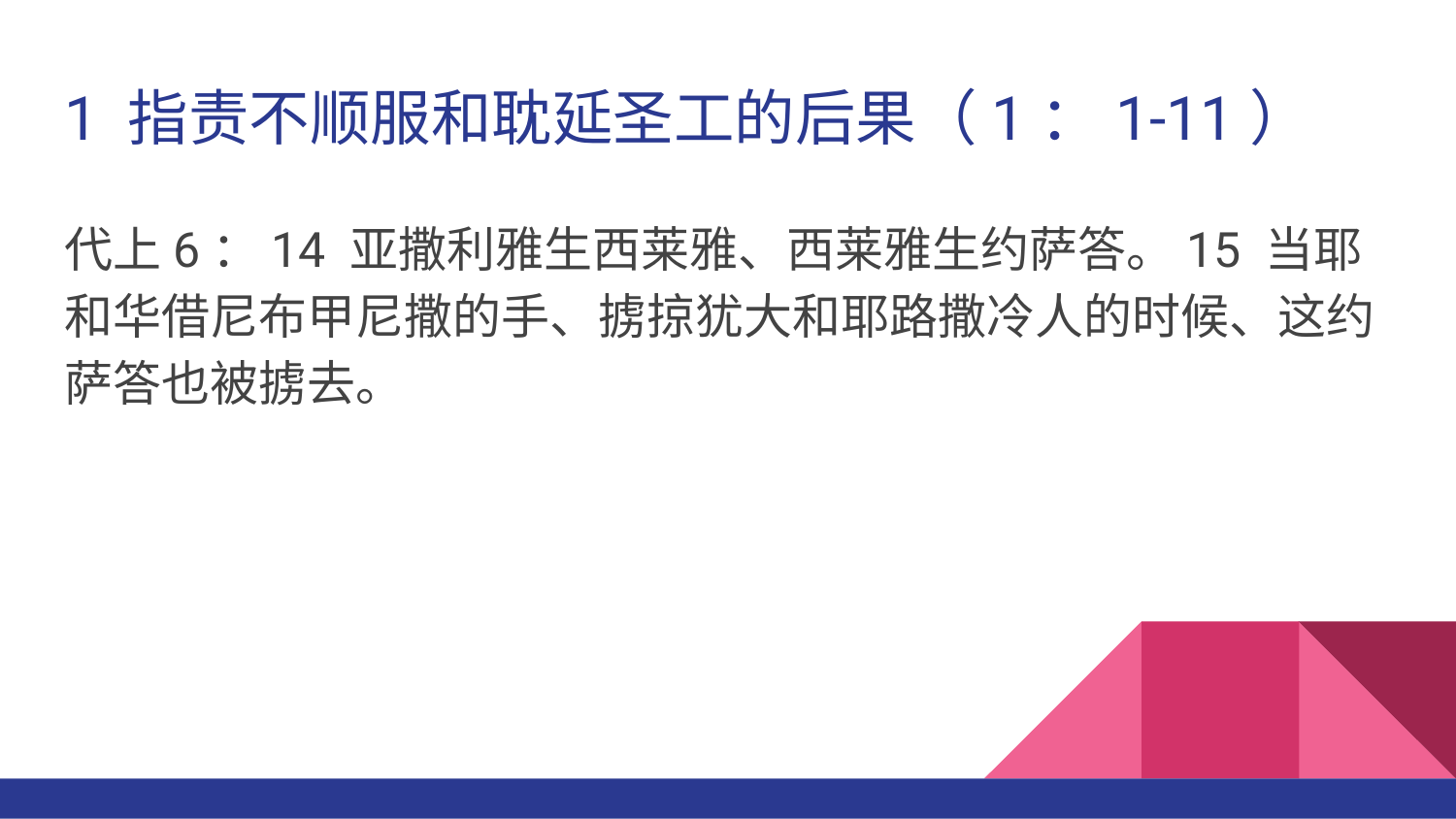

# 1 指责不顺服和耽延圣工的后果（1：1-11）
代上6：14 亚撒利雅生西莱雅、西莱雅生约萨答。15 当耶和华借尼布甲尼撒的手、掳掠犹大和耶路撒冷人的时候、这约萨答也被掳去。